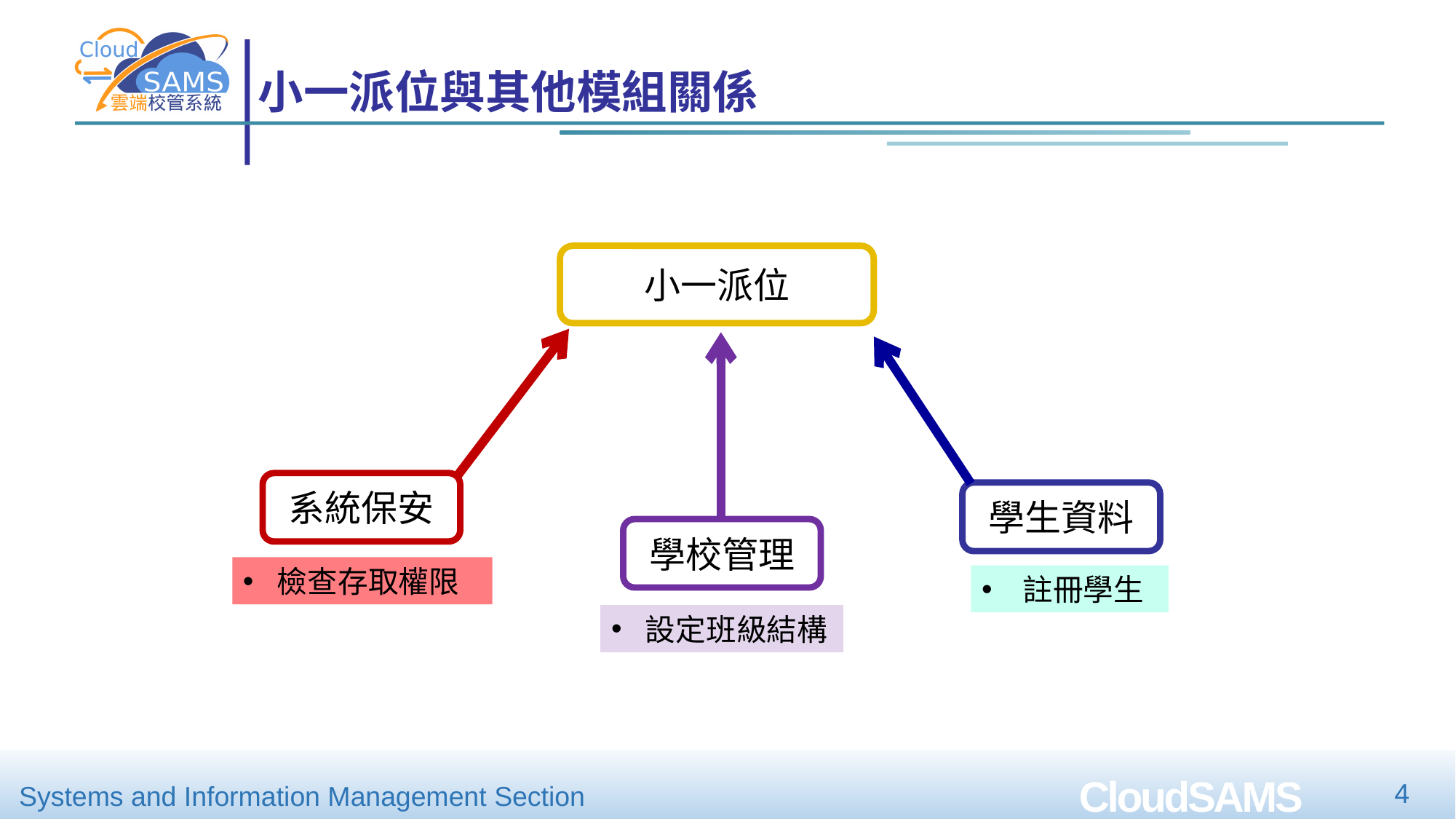

小一派位與其他模組關係

小一派位

系統保安
檢查存取權限
學校管理
設定班級結構
學生資料
註冊學生
4